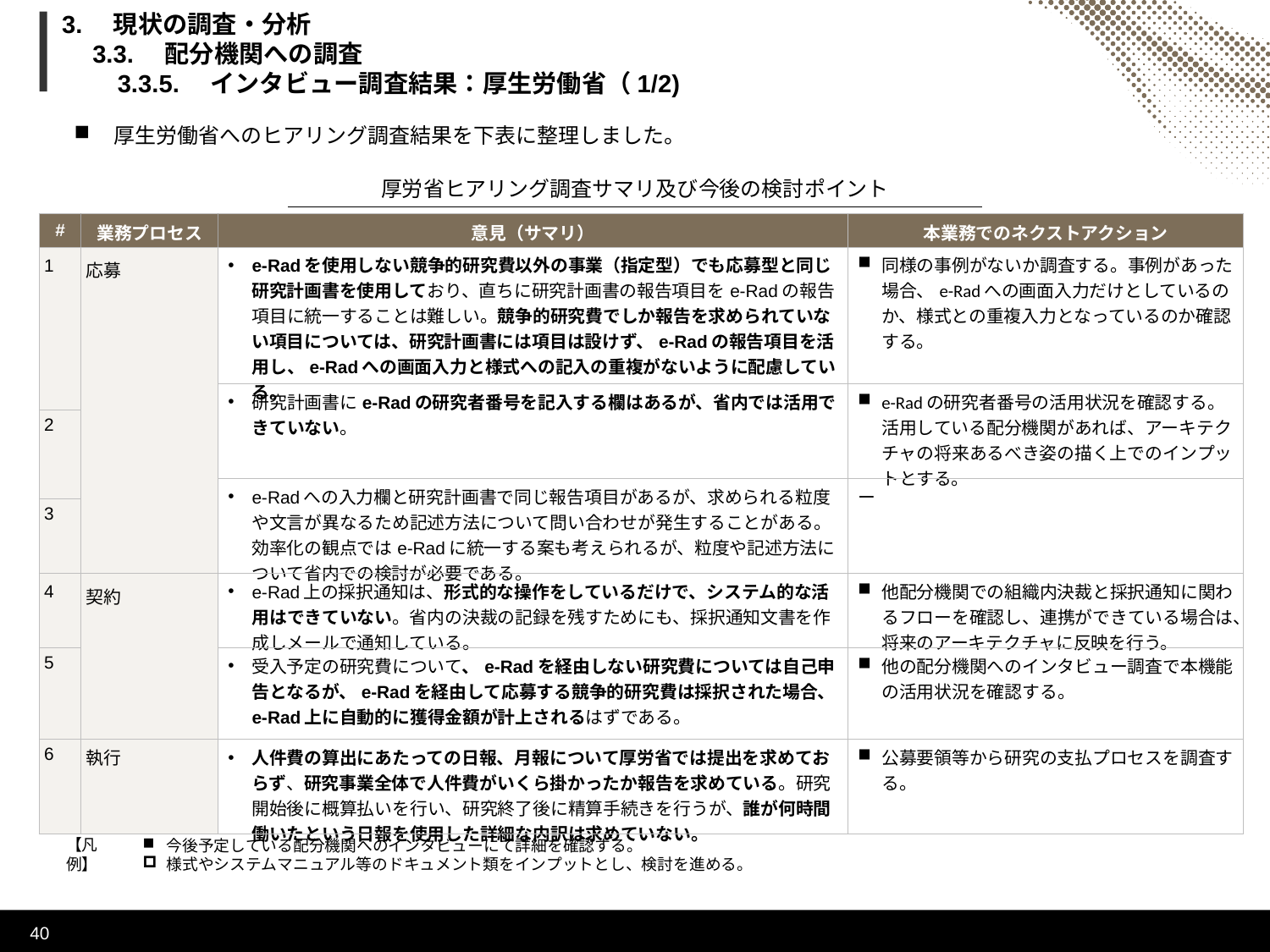

# 3.　現状の調査・分析 　3.3.　配分機関への調査 　　3.3.5.　インタビュー調査結果：厚生労働省（1/2)
厚生労働省へのヒアリング調査結果を下表に整理しました。
厚労省ヒアリング調査サマリ及び今後の検討ポイント
| # | 業務プロセス | 意見（サマリ） | 本業務でのネクストアクション |
| --- | --- | --- | --- |
| 1 | 応募 | e-Radを使用しない競争的研究費以外の事業（指定型）でも応募型と同じ研究計画書を使用しており、直ちに研究計画書の報告項目をe-Radの報告項目に統一することは難しい。競争的研究費でしか報告を求められていない項目については、研究計画書には項目は設けず、e-Radの報告項目を活用し、e-Radへの画面入力と様式への記入の重複がないように配慮している。 | 同様の事例がないか調査する。事例があった場合、e-Radへの画面入力だけとしているのか、様式との重複入力となっているのか確認する。 |
|  |  | 研究計画書にe-Radの研究者番号を記入する欄はあるが、省内では活用できていない。 | e-Radの研究者番号の活用状況を確認する。活用している配分機関があれば、アーキテクチャの将来あるべき姿の描く上でのインプットとする。 |
| 2 |  | 応募様式にe-Radの研究者番号を記入する欄はあるが、省内では活用できていない。 | e-Radの研究者番号の活用状況を確認する。活用している配分機関があれば、アーキテクチャの将来あるべき姿の描く上でのインプットとする。 |
|  |  | e-Radへの入力欄と研究計画書で同じ報告項目があるが、求められる粒度や文言が異なるため記述方法について問い合わせが発生することがある。効率化の観点ではe-Radに統一する案も考えられるが、粒度や記述方法について省内での検討が必要である。 | ー |
| 3 |  | 同じような報告項目であるのにも関わらず、求められる粒度や文言が異なるため記述方法について問い合わせが発生することがある。効率化の観点ではe-Radに統一する案も考えられるが、粒度や記述方法について検討が必要である |  |
| 4 | 契約 | e-Rad上の採択通知は、形式的な操作をしているだけで、システム的な活用はできていない。省内の決裁の記録を残すためにも、採択通知文書を作成しメールで通知している。 | 他配分機関での組織内決裁と採択通知に関わるフローを確認し、連携ができている場合は、将来のアーキテクチャに反映を行う。 |
| 5 |  | 受入予定の研究費について、e-Radを経由しない研究費については自己申告となるが、e-Radを経由して応募する競争的研究費は採択された場合、e-Rad上に自動的に獲得金額が計上されるはずである。 | 他の配分機関へのインタビュー調査で本機能の活用状況を確認する。 |
| 6 | 執行 | 人件費の算出にあたっての日報、月報について厚労省では提出を求めておらず、研究事業全体で人件費がいくら掛かったか報告を求めている。研究開始後に概算払いを行い、研究終了後に精算手続きを行うが、誰が何時間働いたという日報を使用した詳細な内訳は求めていない。 | 公募要領等から研究の支払プロセスを調査する。 |
【凡例】
今後予定している配分機関へのインタビューにて詳細を確認する。
様式やシステムマニュアル等のドキュメント類をインプットとし、検討を進める。